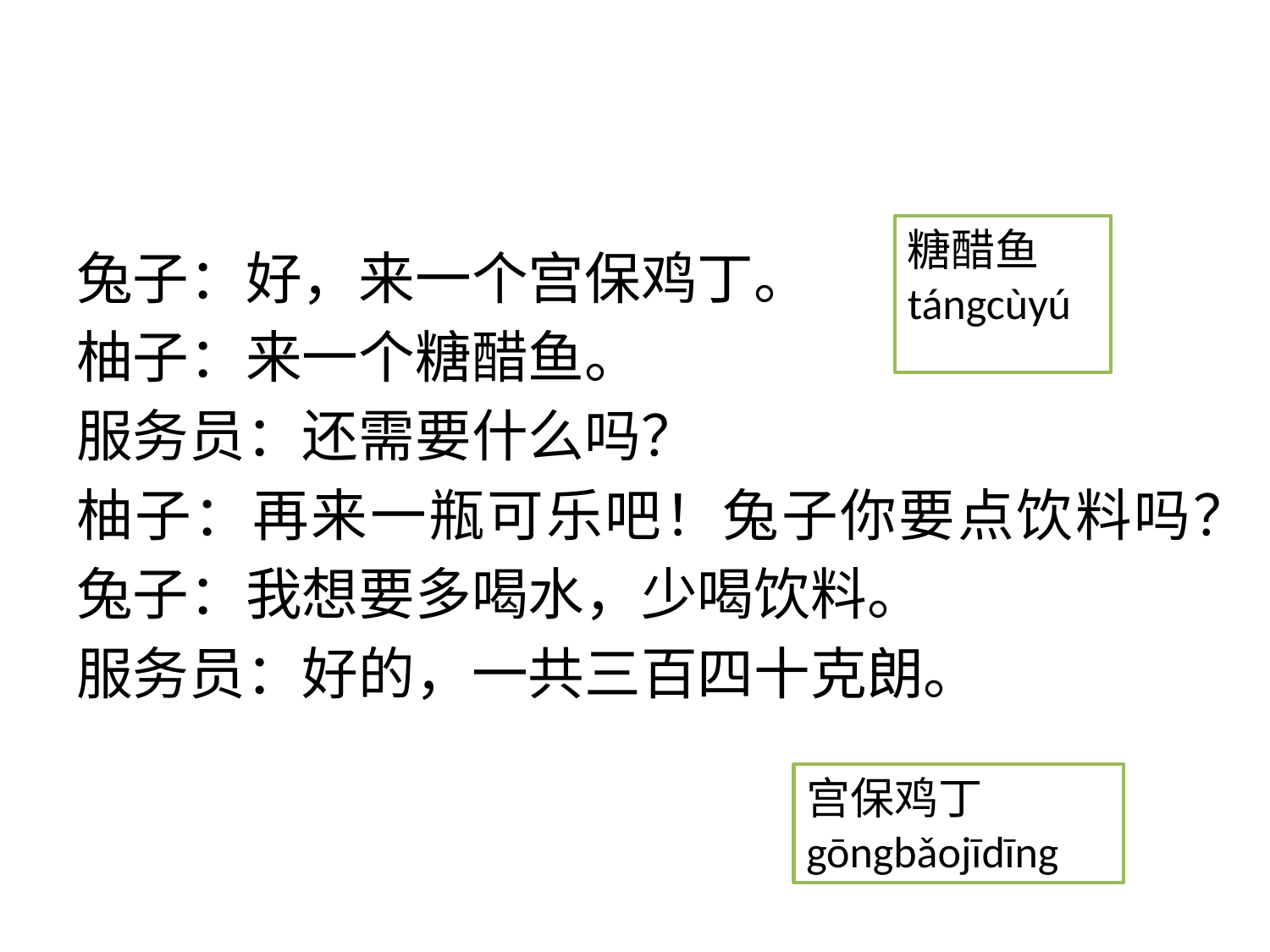

#
糖醋鱼　 tángcùyú
兔子：好，来一个宫保鸡丁。
柚子：来一个糖醋鱼。
服务员：还需要什么吗？
柚子：再来一瓶可乐吧！兔子你要点饮料吗？
兔子：我想要多喝水，少喝饮料。
服务员：好的，一共三百四十克朗。

宫保鸡丁　 gōngbǎojīdīng